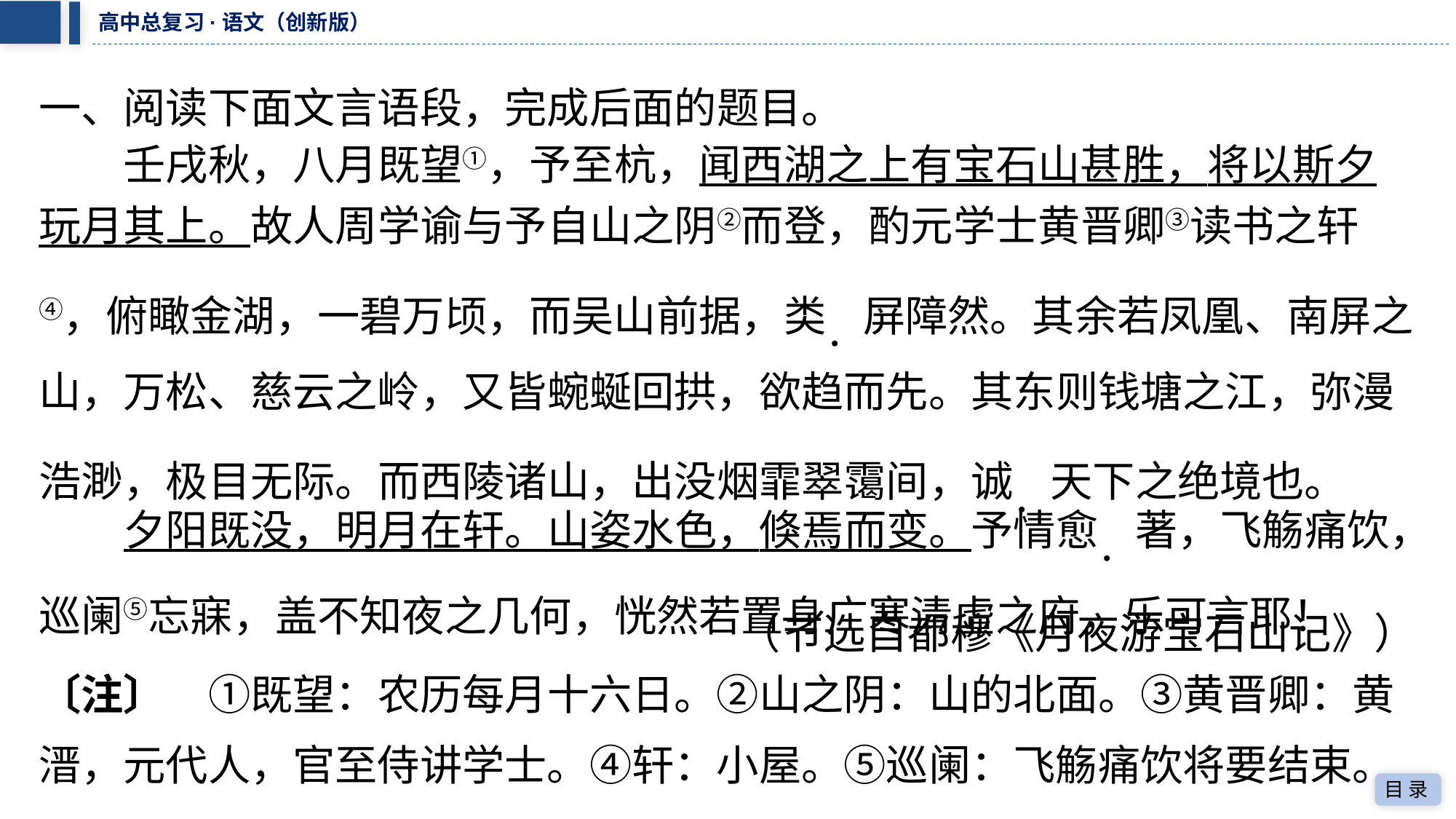

一、阅读下面文言语段，完成后面的题目。
　　壬戌秋，八月既望①，予至杭，闻西湖之上有宝石山甚胜，将以斯夕
玩月其上。故人周学谕与予自山之阴②而登，酌元学士黄晋卿③读书之轩
④，俯瞰金湖，一碧万顷，而吴山前据，类．屏障然。其余若凤凰、南屏之
山，万松、慈云之岭，又皆蜿蜒回拱，欲趋而先。其东则钱塘之江，弥漫
浩渺，极目无际。而西陵诸山，出没烟霏翠霭间，诚．天下之绝境也。
夕阳既没，明月在轩。山姿水色，倏焉而变。予情愈．著，飞觞痛饮，
巡阑⑤忘寐，盖不知夜之几何，恍然若置身广寒清虚之府，乐可言耶！
（节选自都穆《月夜游宝石山记》）
〔注〕　①既望：农历每月十六日。②山之阴：山的北面。③黄晋卿：黄
溍，元代人，官至侍讲学士。④轩：小屋。⑤巡阑：飞觞痛饮将要结束。